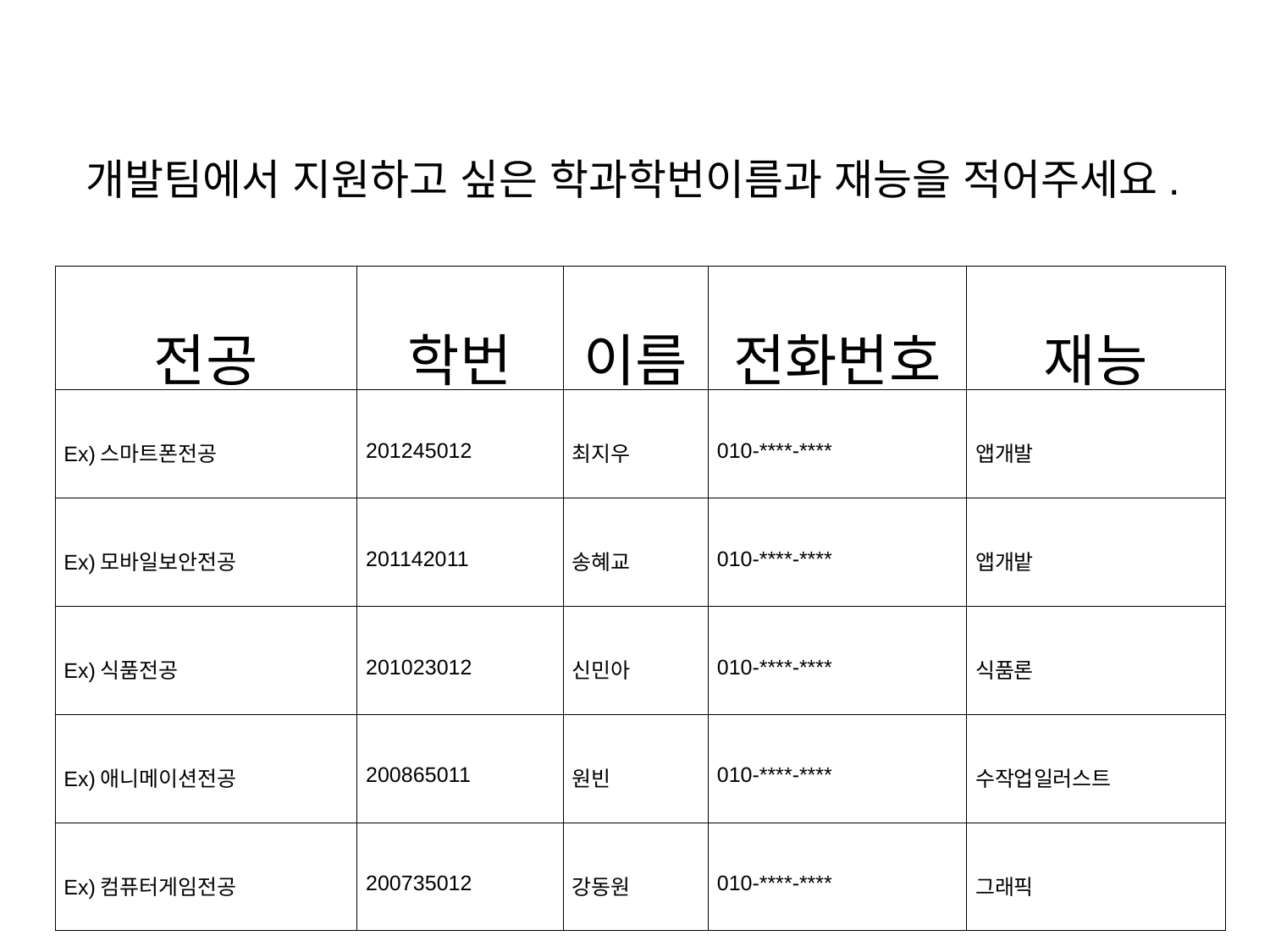

개발팀에서 지원하고 싶은 학과학번이름과 재능을 적어주세요.
| 전공 | 학번 | 이름 | 전화번호 | 재능 |
| --- | --- | --- | --- | --- |
| Ex)스마트폰전공 | 201245012 | 최지우 | 010-\*\*\*\*-\*\*\*\* | 앱개발 |
| Ex)모바일보안전공 | 201142011 | 송혜교 | 010-\*\*\*\*-\*\*\*\* | 앱개밭 |
| Ex)식품전공 | 201023012 | 신민아 | 010-\*\*\*\*-\*\*\*\* | 식품론 |
| Ex)애니메이션전공 | 200865011 | 원빈 | 010-\*\*\*\*-\*\*\*\* | 수작업일러스트 |
| Ex)컴퓨터게임전공 | 200735012 | 강동원 | 010-\*\*\*\*-\*\*\*\* | 그래픽 |